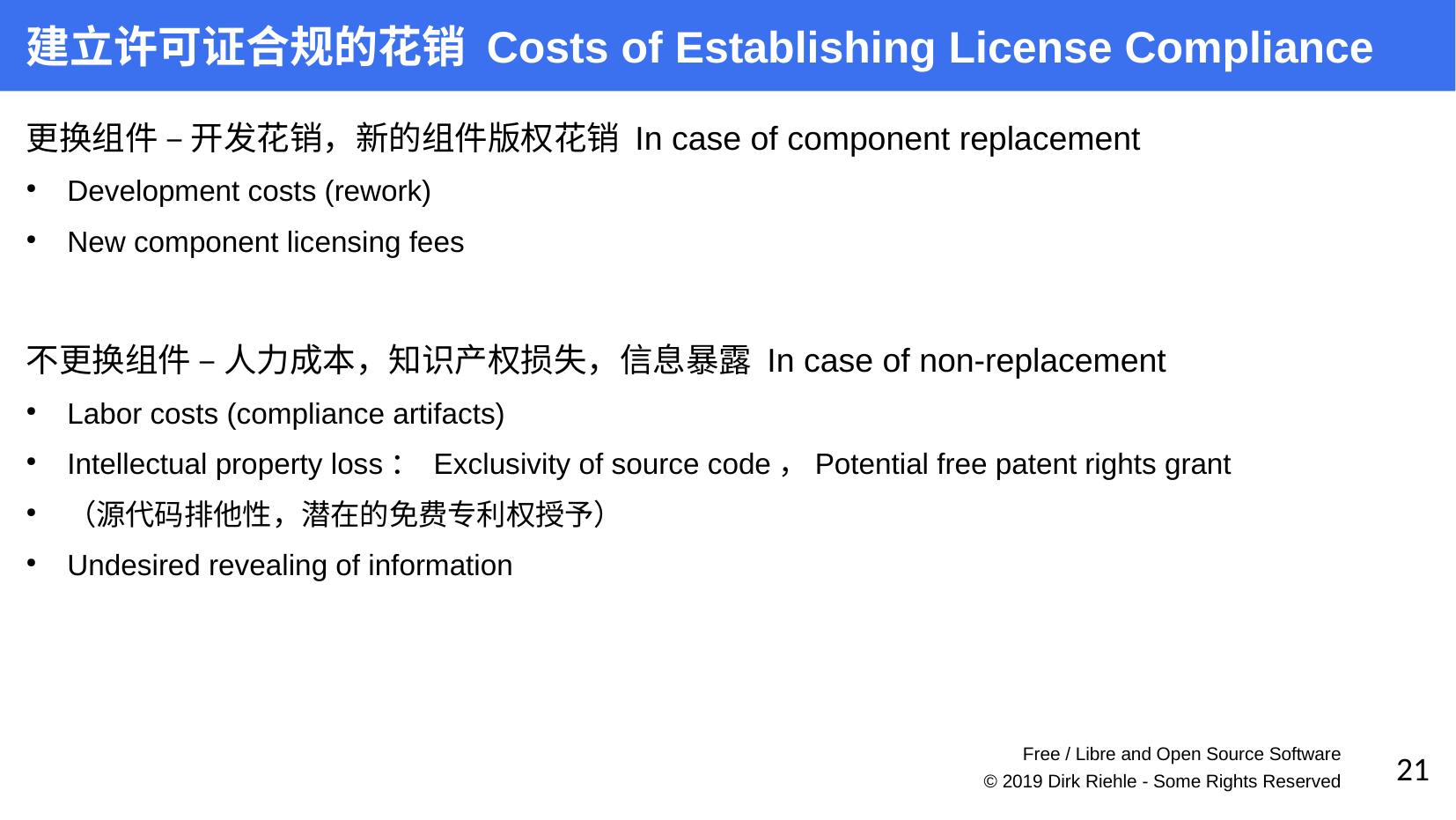

建立许可证合规的花销 Costs of Establishing License Compliance
更换组件 – 开发花销，新的组件版权花销 In case of component replacement
Development costs (rework)
New component licensing fees

不更换组件 – 人力成本，知识产权损失，信息暴露 In case of non-replacement
Labor costs (compliance artifacts)
Intellectual property loss： Exclusivity of source code，Potential free patent rights grant
（源代码排他性，潜在的免费专利权授予）
Undesired revealing of information
Free / Libre and Open Source Software
21
© 2019 Dirk Riehle - Some Rights Reserved